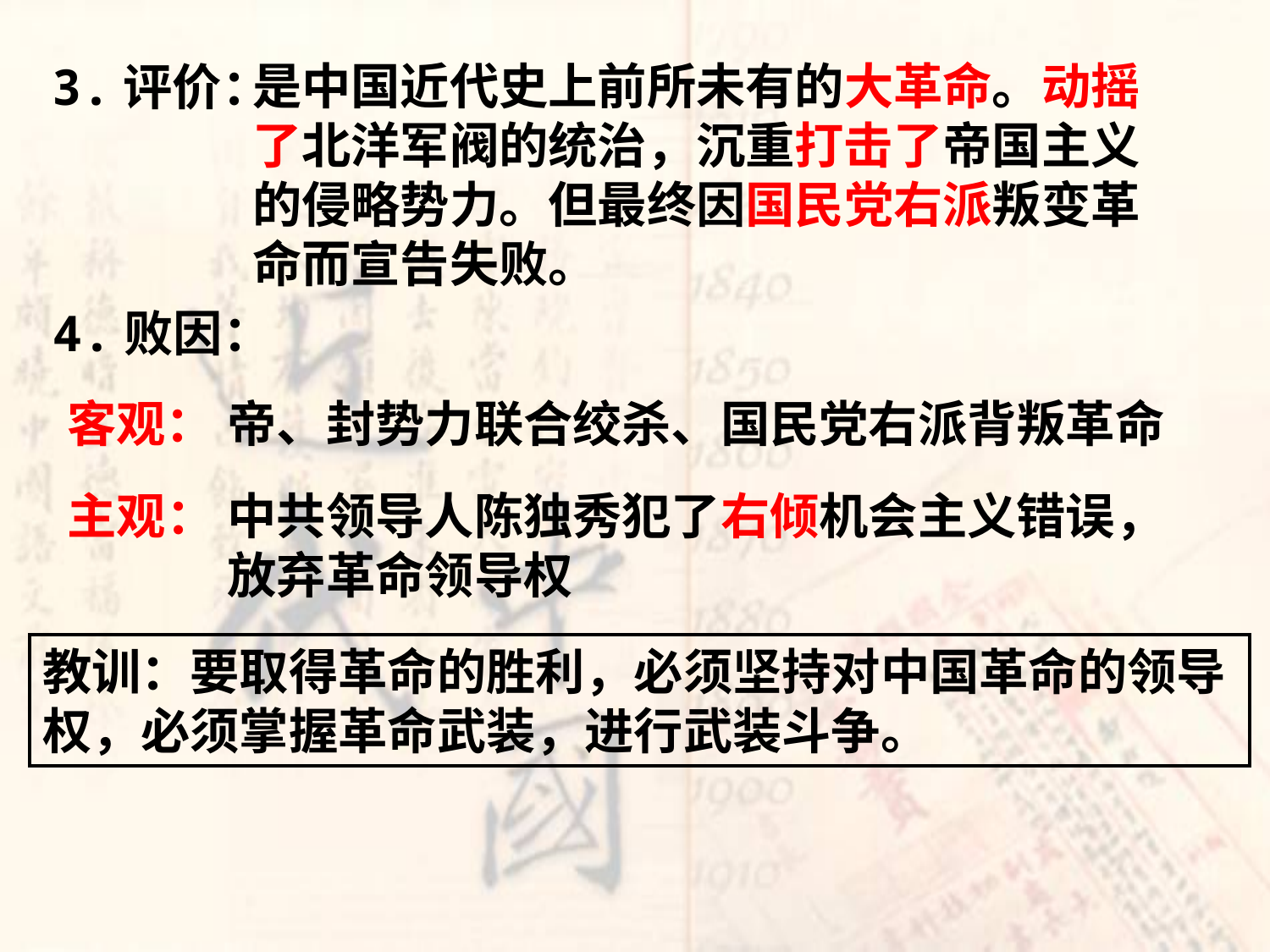

是中国近代史上前所未有的大革命。动摇了北洋军阀的统治，沉重打击了帝国主义的侵略势力。但最终因国民党右派叛变革命而宣告失败。
3.评价：
4.败因：
客观：
帝、封势力联合绞杀、国民党右派背叛革命
主观：
中共领导人陈独秀犯了右倾机会主义错误，放弃革命领导权
教训：要取得革命的胜利，必须坚持对中国革命的领导权，必须掌握革命武装，进行武装斗争。